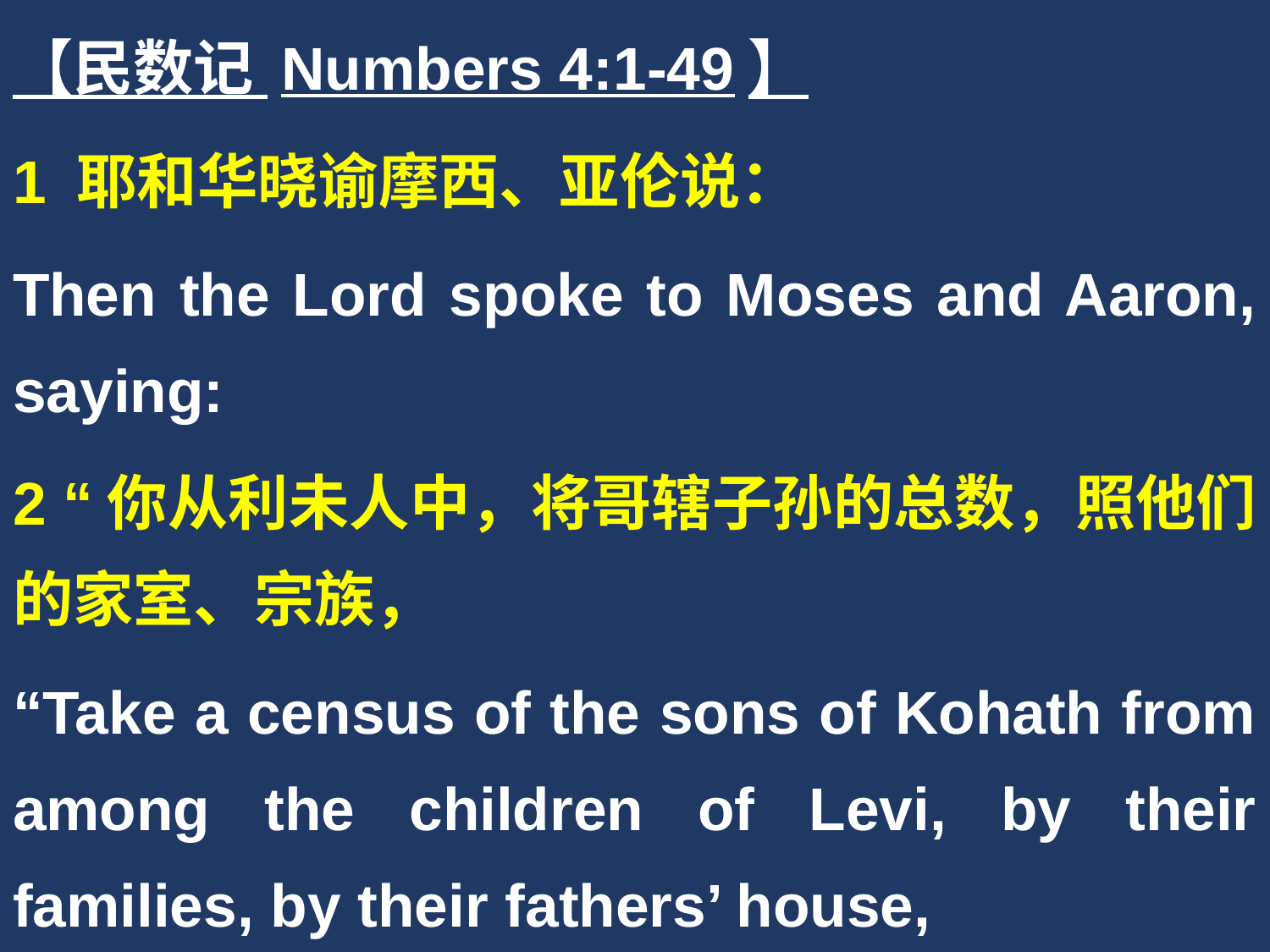

【民数记 Numbers 4:1-49】
1 耶和华晓谕摩西、亚伦说：
Then the Lord spoke to Moses and Aaron, saying:
2 “你从利未人中，将哥辖子孙的总数，照他们的家室、宗族，
“Take a census of the sons of Kohath from among the children of Levi, by their families, by their fathers’ house,